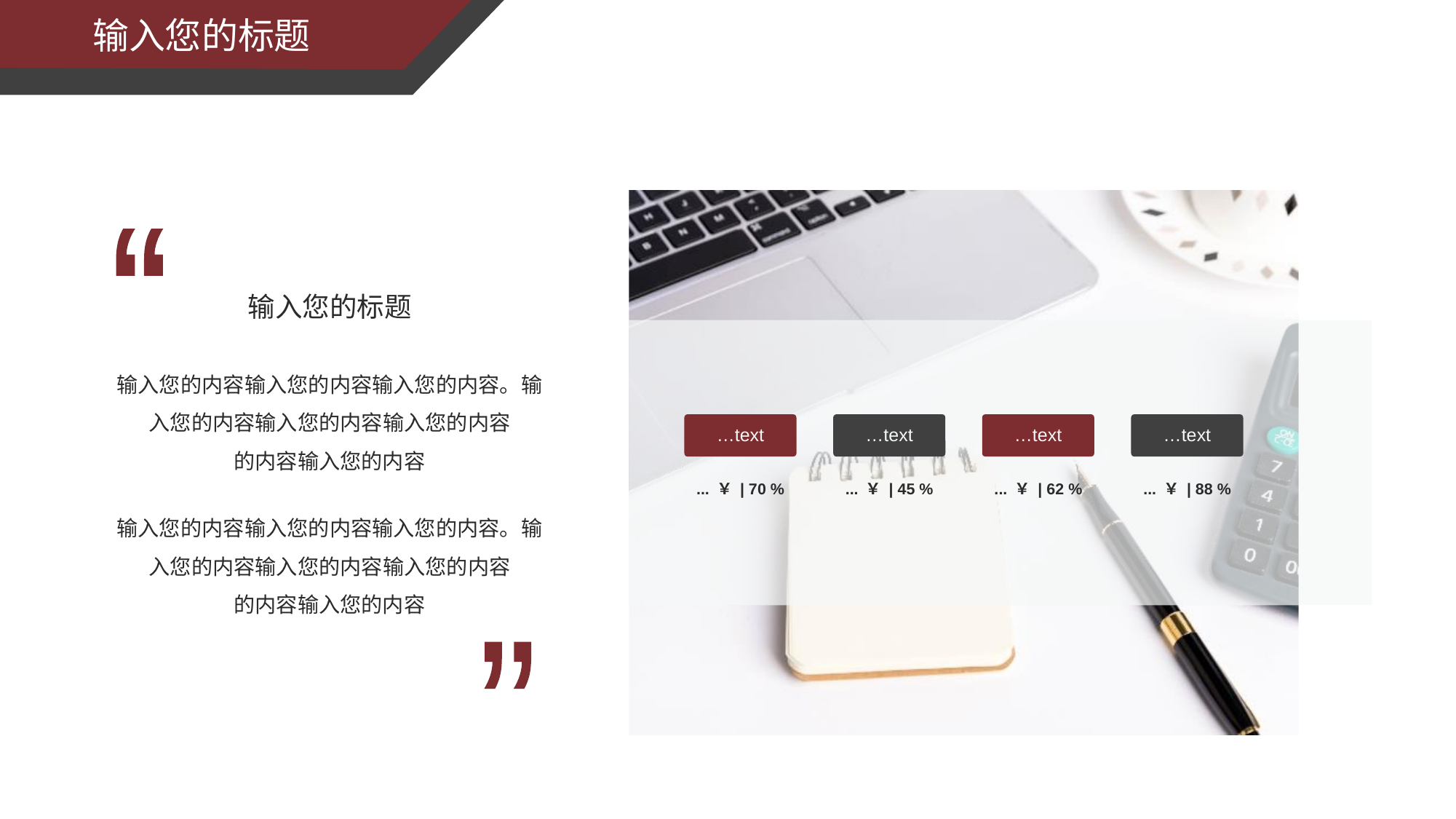

输入您的标题

“
”
输入您的标题

输入您的内容输入您的内容输入您的内容。输入您的内容输入您的内容输入您的内容
的内容输入您的内容
…text
…text
…text
…text
... ￥ | 70 %
... ￥ | 45 %
... ￥ | 62 %
... ￥ | 88 %
输入您的内容输入您的内容输入您的内容。输入您的内容输入您的内容输入您的内容
的内容输入您的内容